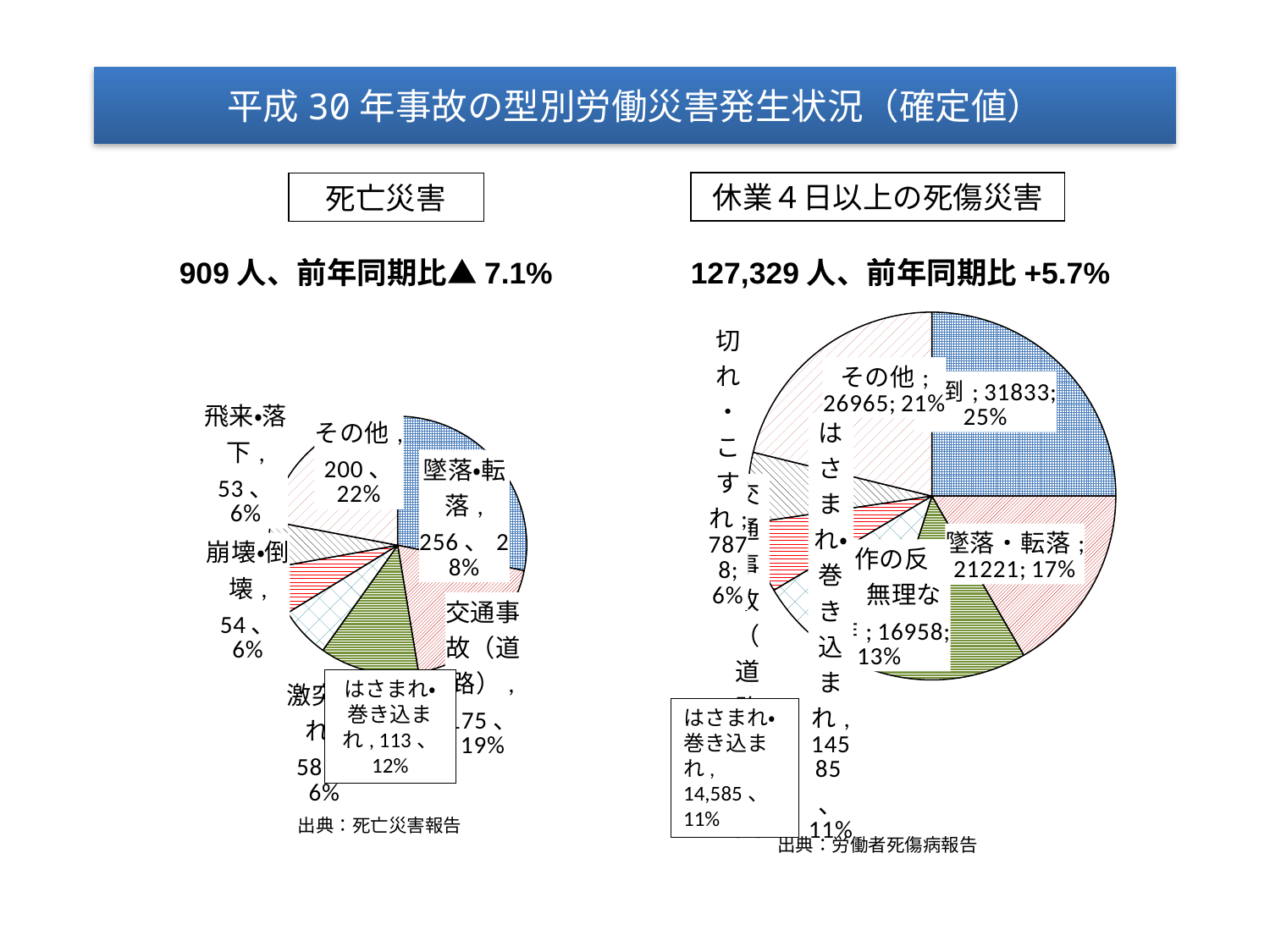

平成30年事故の型別労働災害発生状況（確定値）
休業４日以上の死傷災害
死亡災害
909人、前年同期比▲7.1%
127,329人、前年同期比+5.7%

### Chart

| Category | 死傷災害 | 列1 |
|---|---|---|
| 転倒 | 31833.0 | 0.25000589025280967 |
| 墜落・転落 | 21221.0 | 0.16666273983146024 |
| 動作の反動、無理な動作 | 16958.0 | 0.13318254286140627 |
| はさまれ・巻き込まれ | 14585.0 | 0.11454578297167181 |
| 交通事故（道路） | 7889.0 | 0.06195760588711134 |
| 切れ・こすれ | 7878.0 | 0.0618712155125698 |
| その他 | 26965.0 | 0.2117742226829709 |

### Chart

| Category | 死亡災害 |
|---|---|
| 墜落・転落 | 256.0 |
| 交通事故（道路） | 175.0 |
| はさまれ、巻き込まれ | 113.0 |
| 激突され | 58.0 |
| 崩壊・倒壊 | 54.0 |
| 飛来・落下 | 53.0 |
| その他 | 200.0 |
はさまれ・巻き込まれ, 113、 12%
はさまれ・巻き込まれ, 14,585、 11%
出典：死亡災害報告
出典：労働者死傷病報告